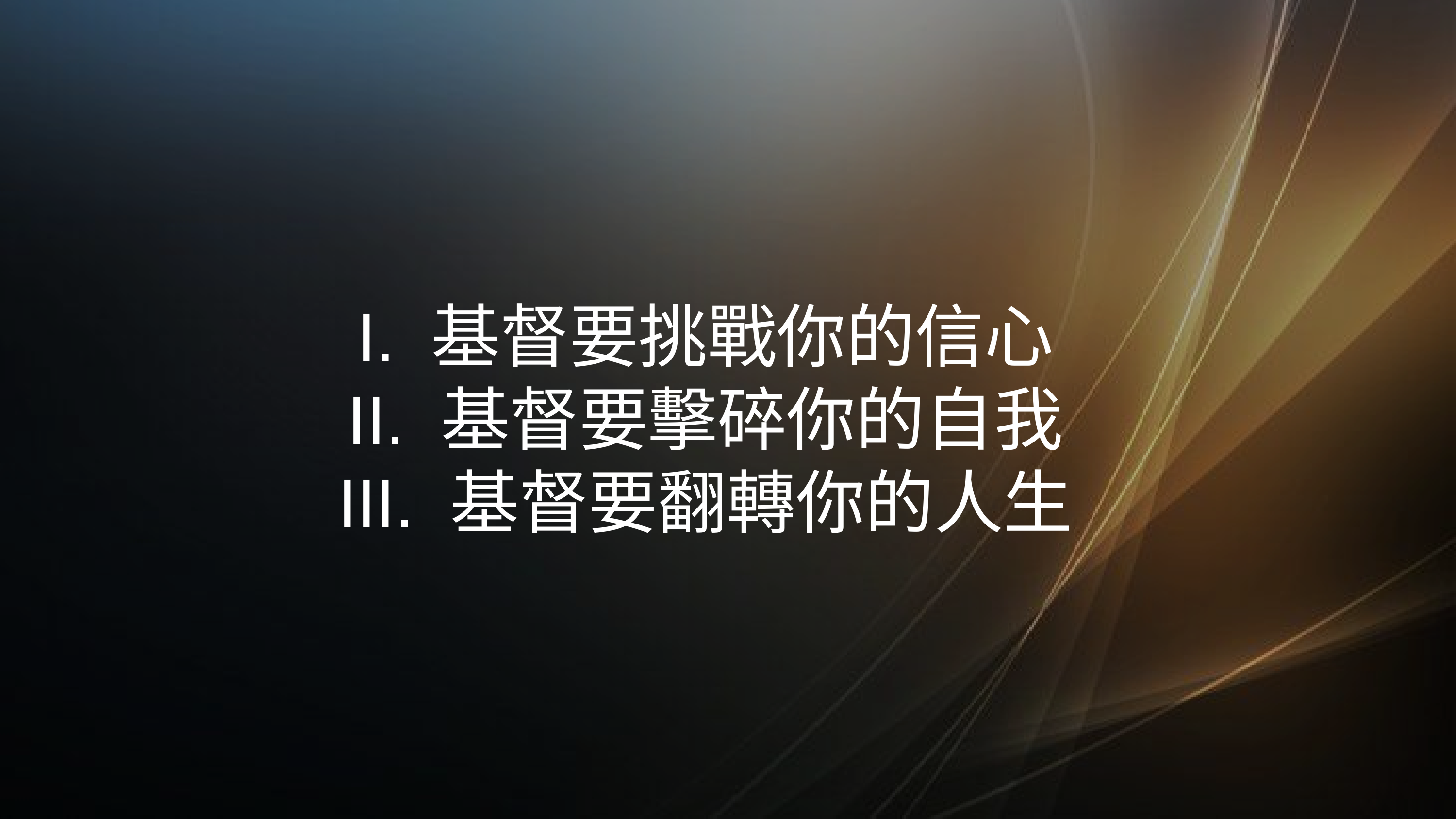

# I. 基督要挑戰你的信心
II. 基督要擊碎你的自我
III. 基督要翻轉你的人生